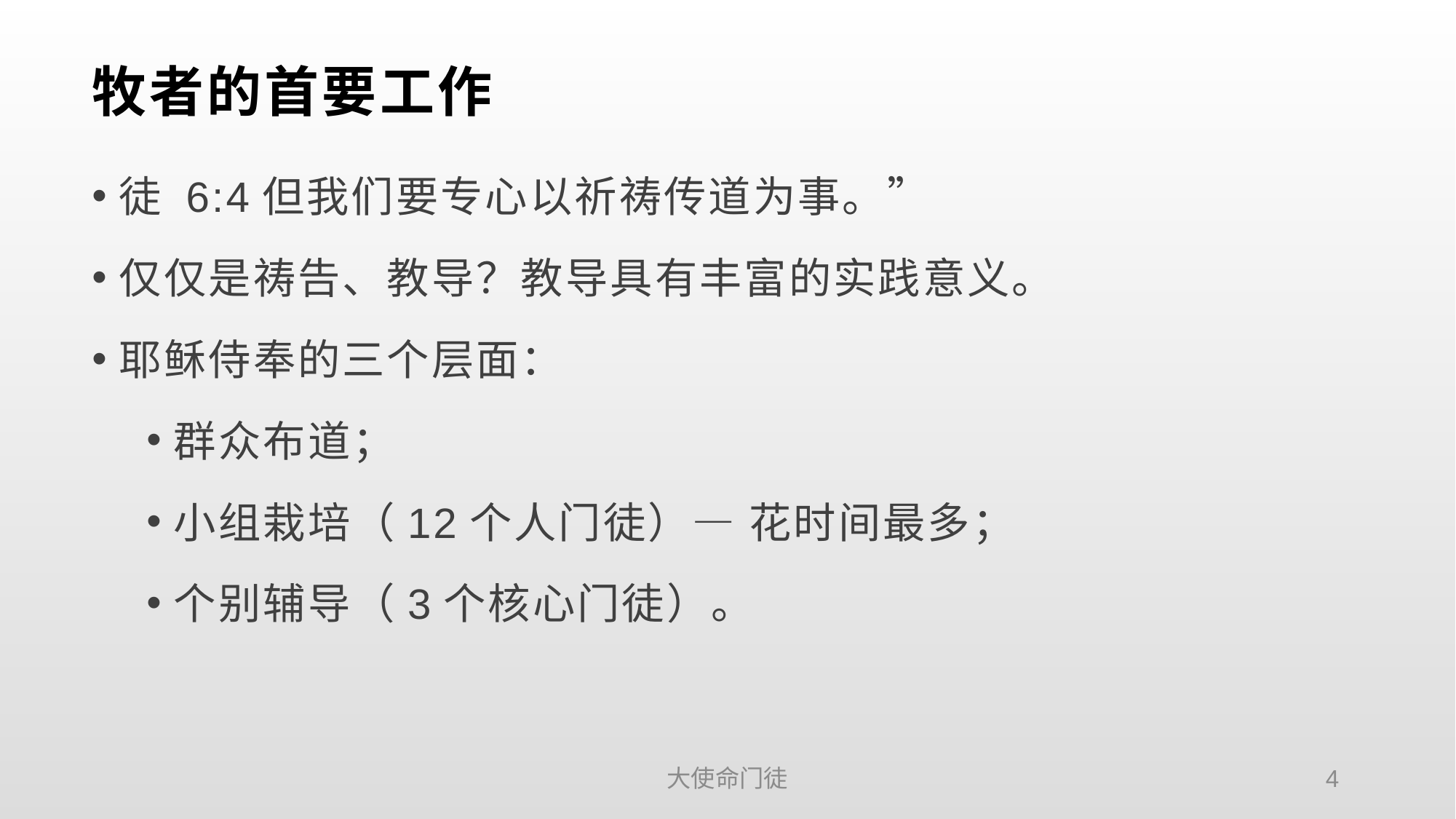

# 牧者的首要工作
徒 6:4但我们要专心以祈祷传道为事。”
仅仅是祷告、教导？教导具有丰富的实践意义。
耶稣侍奉的三个层面：
群众布道；
小组栽培（12个人门徒）— 花时间最多；
个别辅导（3个核心门徒）。
大使命门徒
4